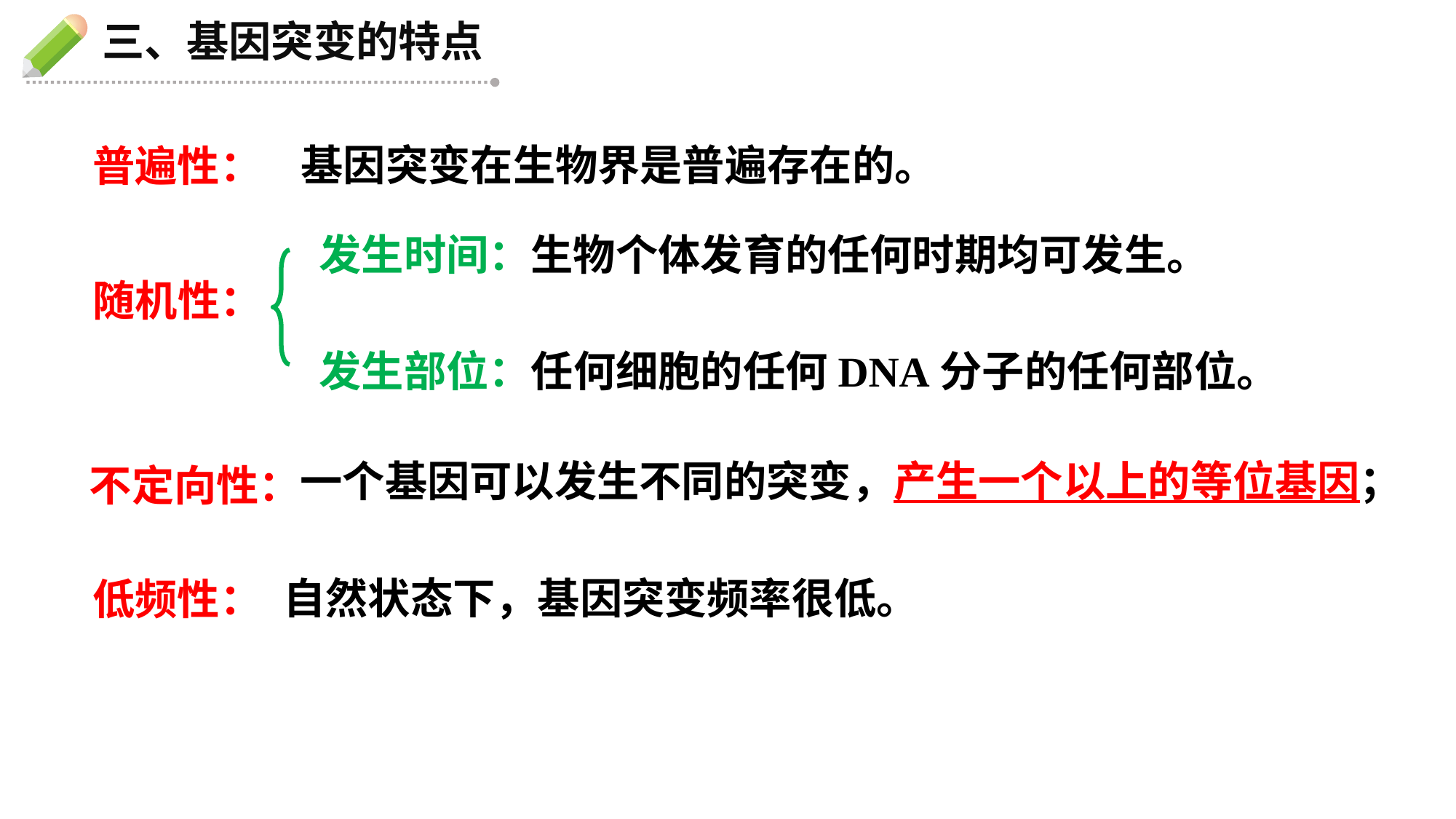

三、基因突变的特点

基因突变在生物界是普遍存在的。
普遍性：
发生时间：生物个体发育的任何时期均可发生。

随机性：
发生部位：任何细胞的任何DNA分子的任何部位。
一个基因可以发生不同的突变，产生一个以上的等位基因；
不定向性：
低频性：
自然状态下，基因突变频率很低。